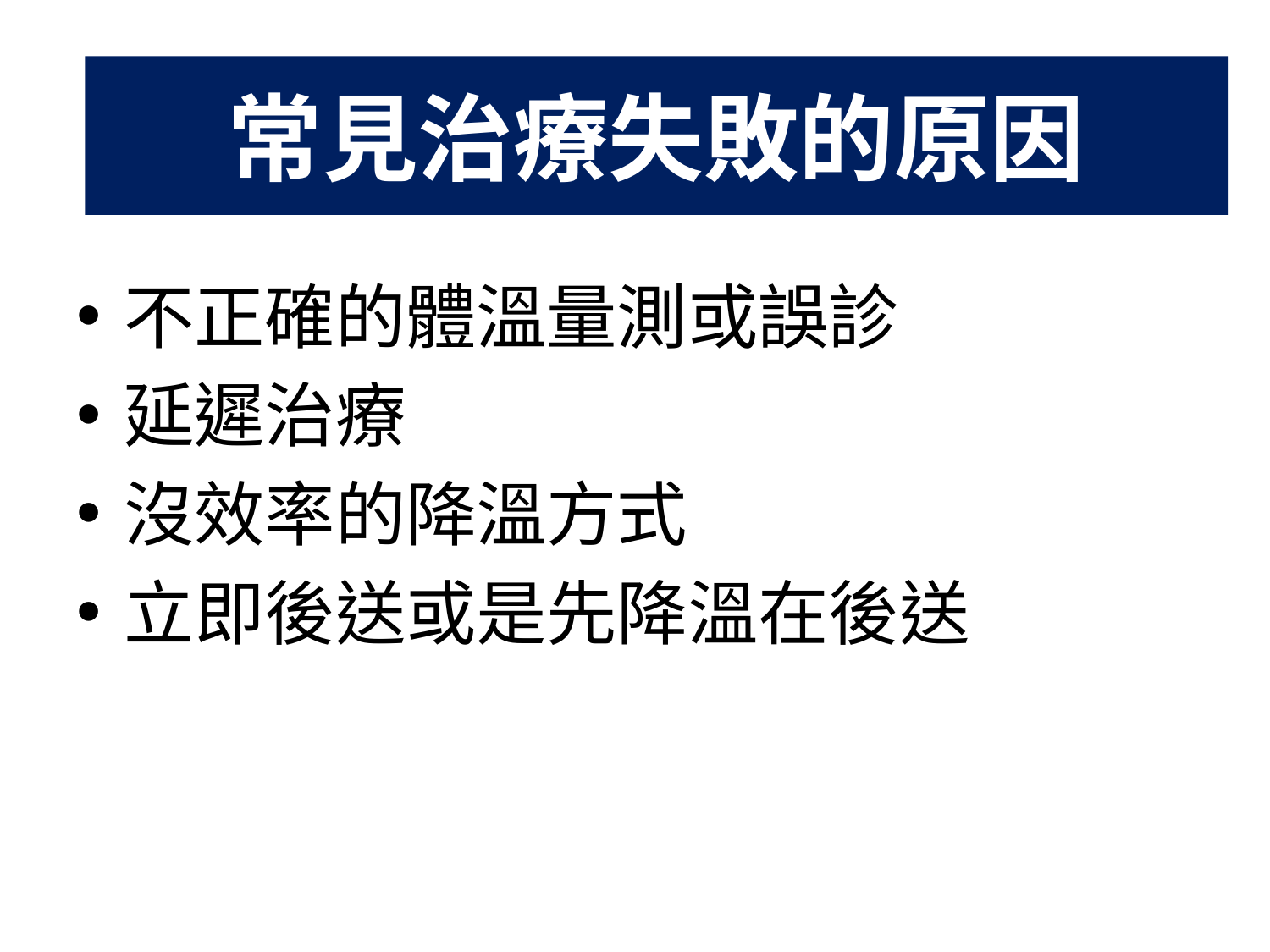

常見治療失敗的原因
不正確的體溫量測或誤診
延遲治療
沒效率的降溫方式
立即後送或是先降溫在後送